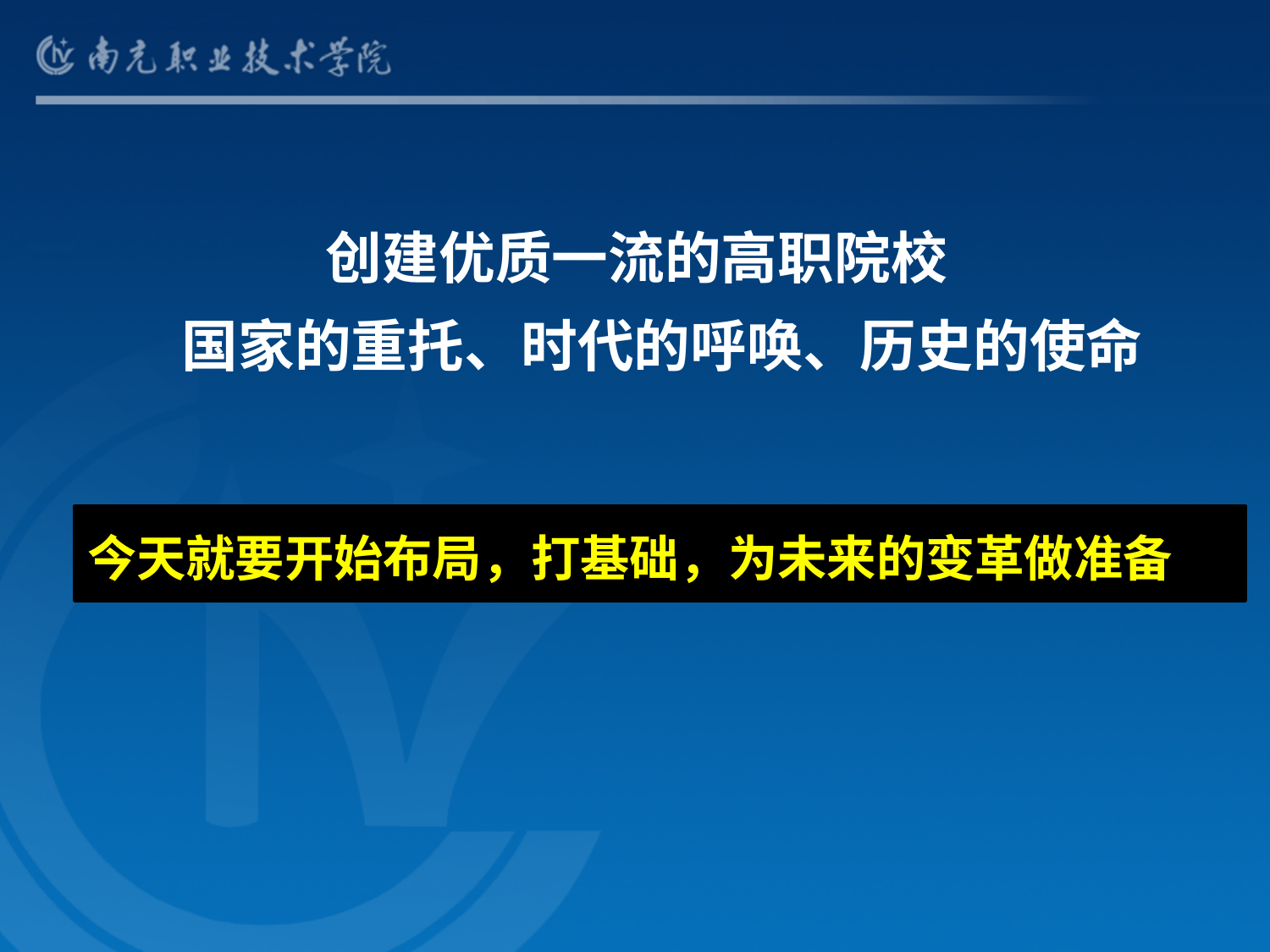

创建优质一流的高职院校
      国家的重托、时代的呼唤、历史的使命
今天就要开始布局，打基础，为未来的变革做准备